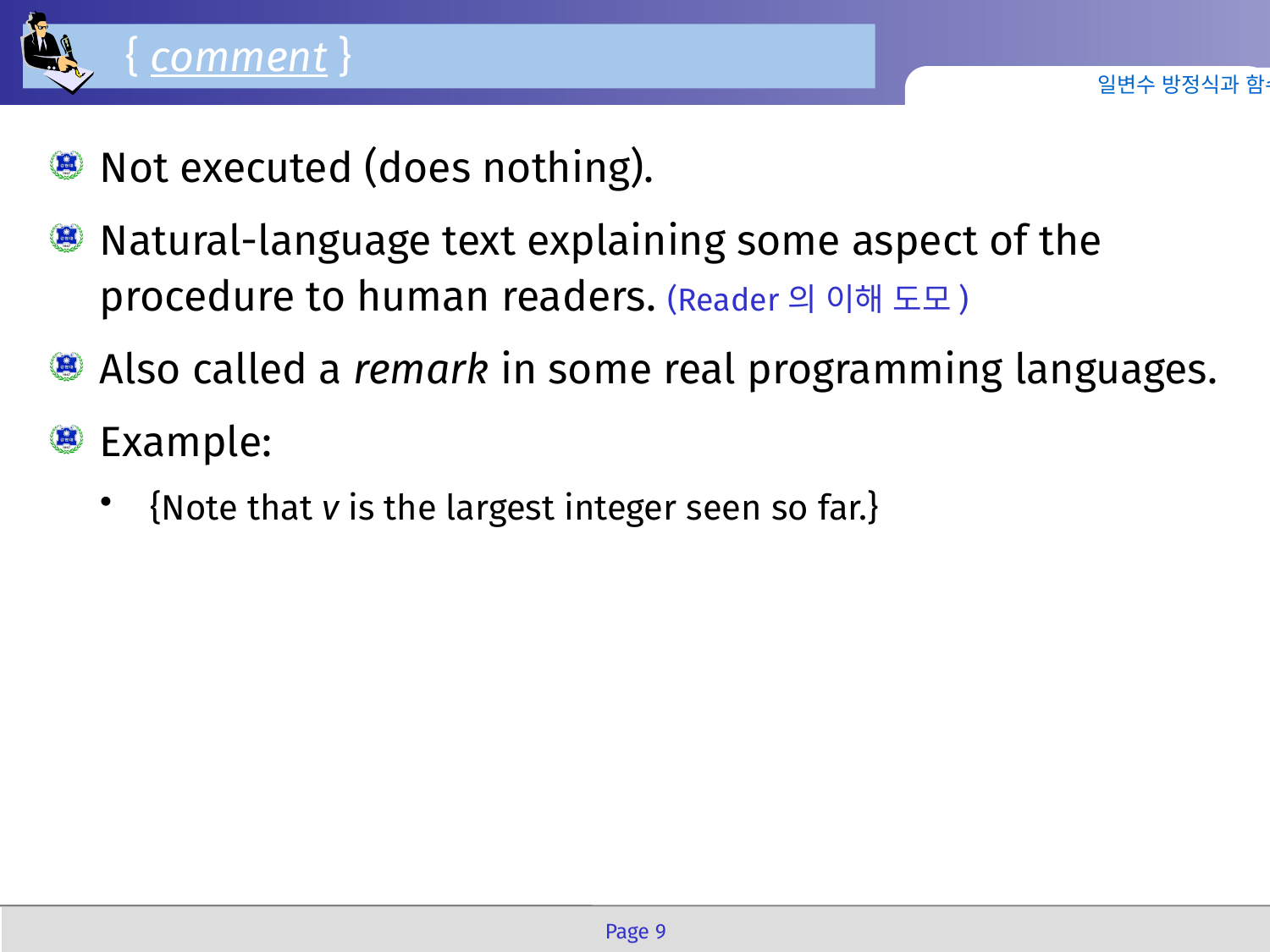

{ comment }
일변수 방정식과 함수
Not executed (does nothing).
Natural-language text explaining some aspect of the procedure to human readers. (Reader의 이해 도모)
Also called a remark in some real programming languages.
Example:
{Note that v is the largest integer seen so far.}
Page 9